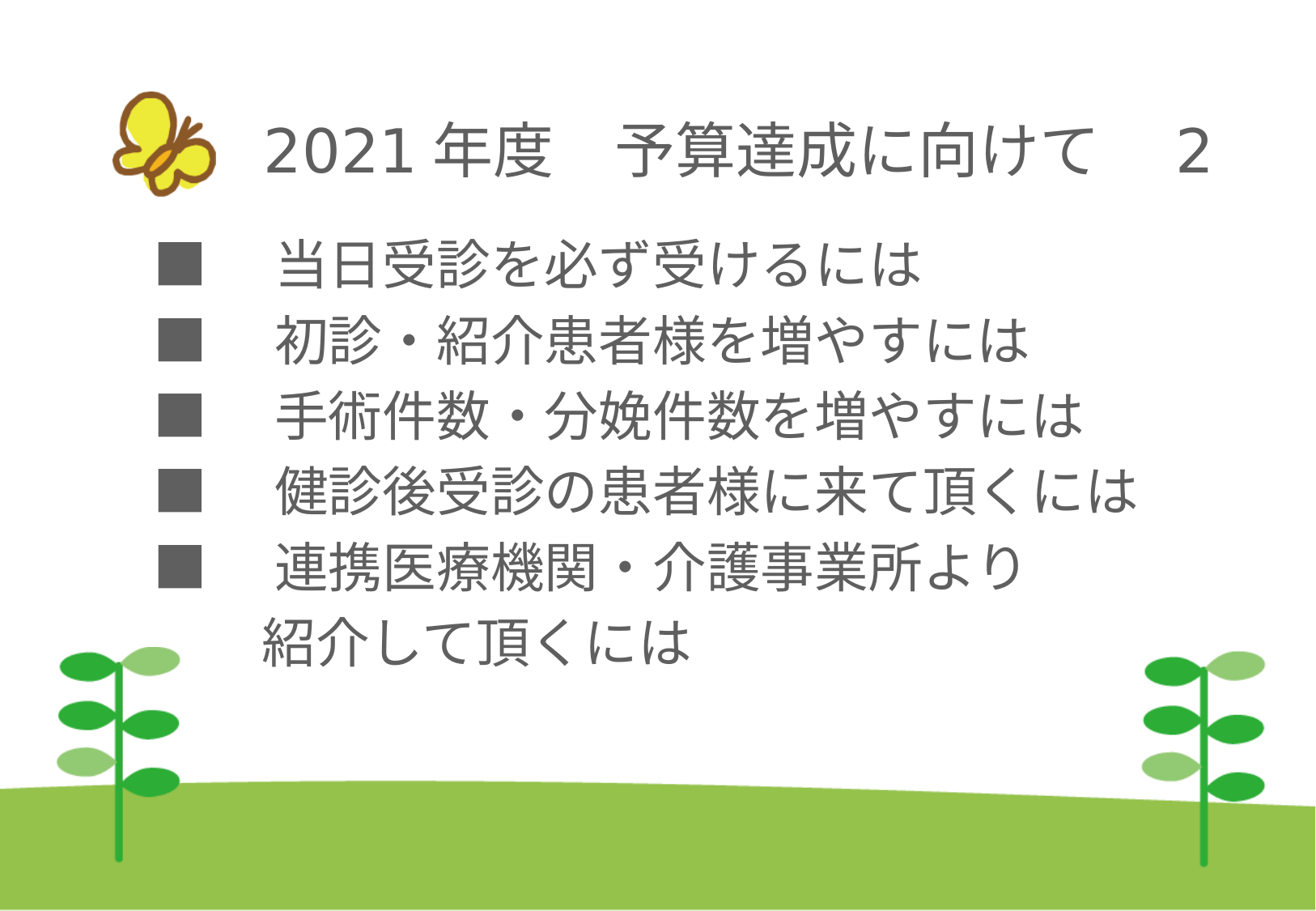

# 2021年度　予算達成に向けて　2
■　当日受診を必ず受けるには
■　初診・紹介患者様を増やすには
■　手術件数・分娩件数を増やすには
■　健診後受診の患者様に来て頂くには
■　連携医療機関・介護事業所より
　　紹介して頂くには